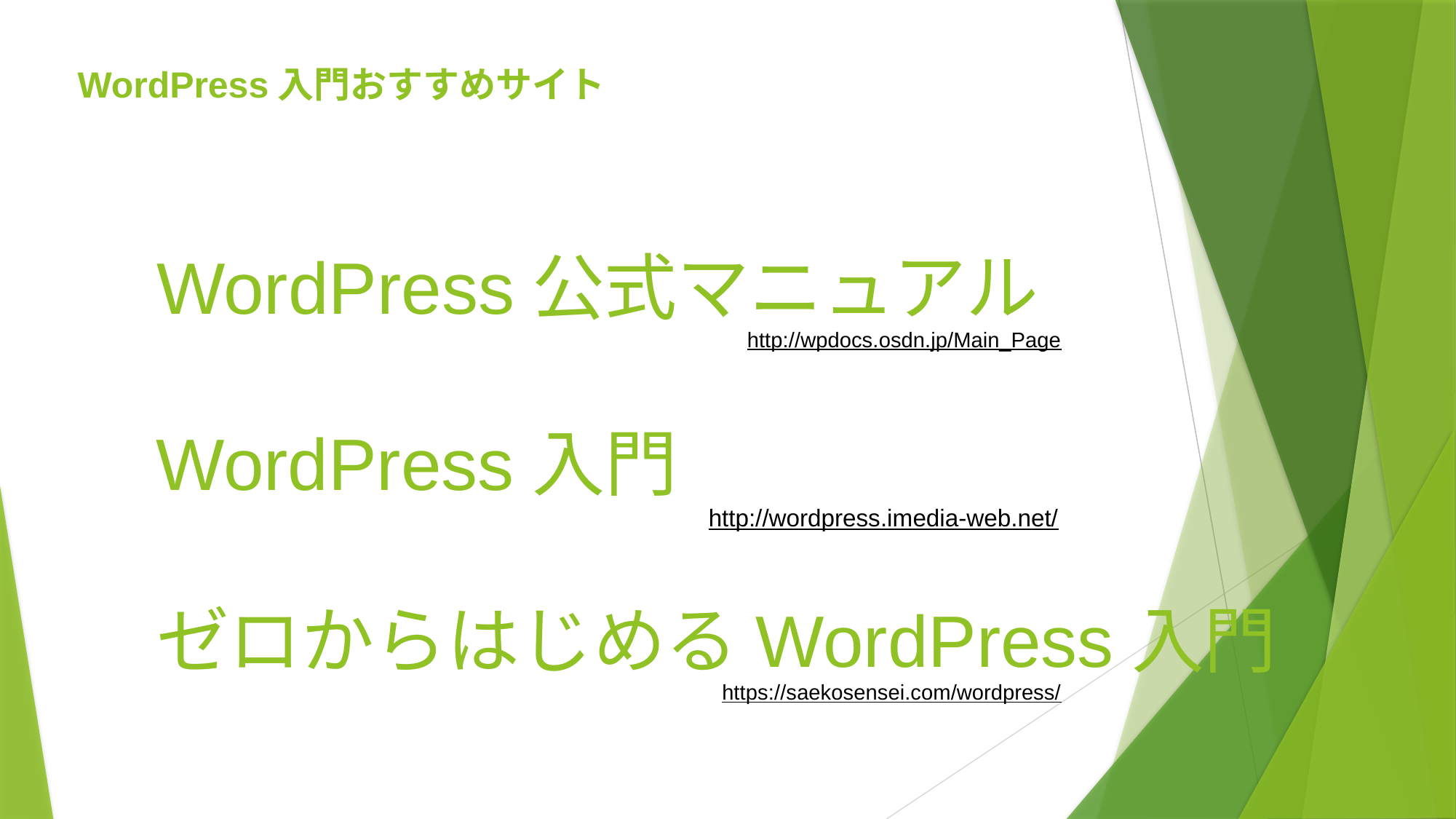

WordPress入門おすすめサイト
WordPress公式マニュアル
http://wpdocs.osdn.jp/Main_Page
WordPress入門
http://wordpress.imedia-web.net/
ゼロからはじめるWordPress入門
https://saekosensei.com/wordpress/